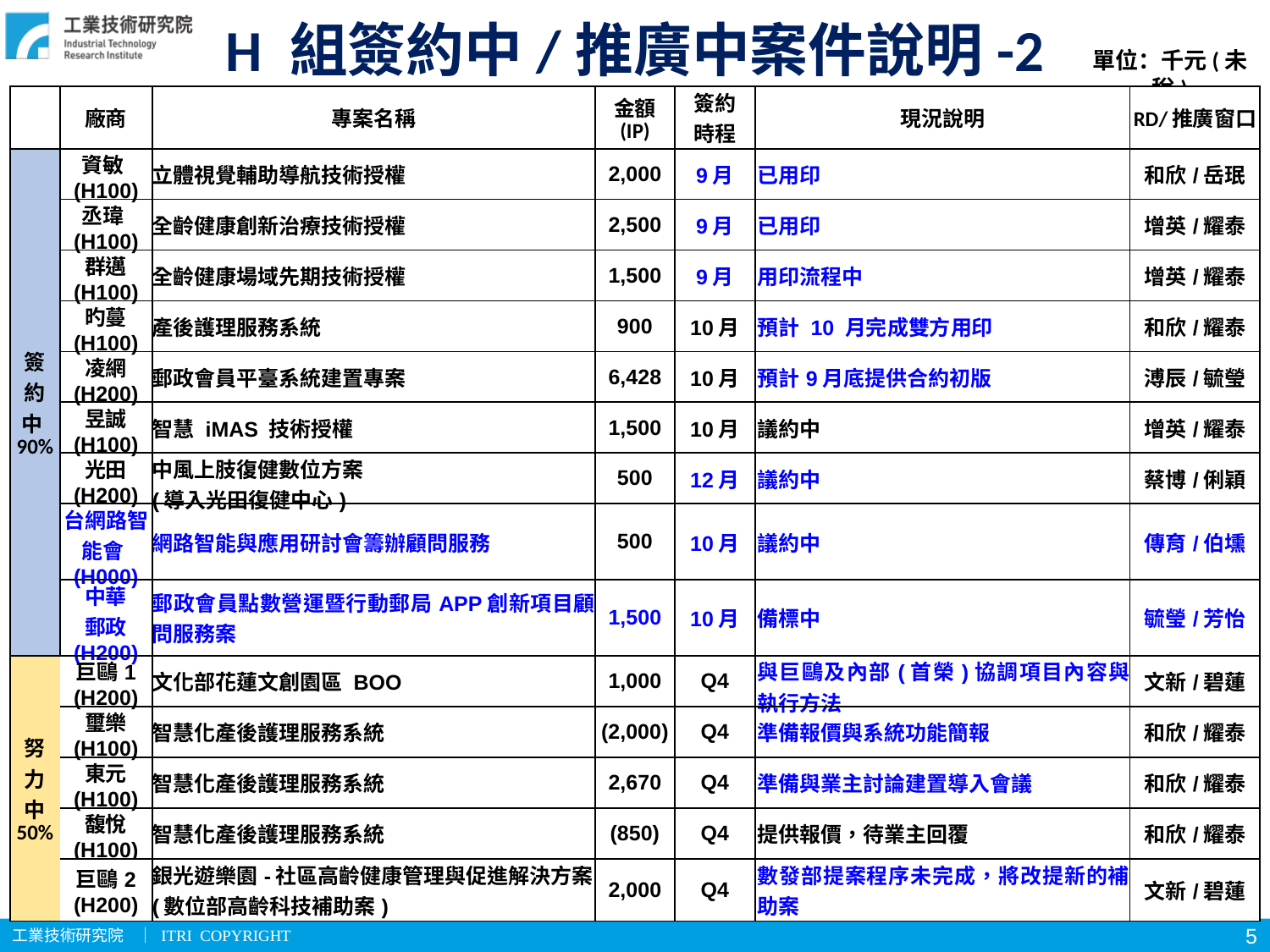

# H 組簽約中/推廣中案件說明-2
單位：千元(未稅)
|  | 廠商 | 專案名稱 | 金額 (IP) | 簽約 時程 | 現況說明 | RD/推廣窗口 |
| --- | --- | --- | --- | --- | --- | --- |
| 簽 約 中90% | 資敏(H100) | 立體視覺輔助導航技術授權 | 2,000 | 9月 | 已用印 | 和欣/岳珉 |
|  | 丞瑋(H100) | 全齡健康創新治療技術授權 | 2,500 | 9月 | 已用印 | 增英/耀泰 |
|  | 群邁 (H100) | 全齡健康場域先期技術授權 | 1,500 | 9月 | 用印流程中 | 增英/耀泰 |
|  | 旳蔓 (H100) | 產後護理服務系統 | 900 | 10月 | 預計 10 月完成雙方用印 | 和欣/耀泰 |
|  | 凌網 (H200) | 郵政會員平臺系統建置專案 | 6,428 | 10月 | 預計9月底提供合約初版 | 溥辰/毓瑩 |
|  | 昱誠 (H100) | 智慧 iMAS 技術授權 | 1,500 | 10月 | 議約中 | 增英/耀泰 |
|  | 光田 (H200) | 中風上肢復健數位方案 (導入光田復健中心) | 500 | 12月 | 議約中 | 蔡博/俐穎 |
|  | 台網路智能會(H000) | 網路智能與應用研討會籌辦顧問服務 | 500 | 10月 | 議約中 | 傳育/伯壎 |
|  | 中華 郵政 (H200) | 郵政會員點數營運暨行動郵局APP創新項目顧問服務案 | 1,500 | 10月 | 備標中 | 毓瑩/芳怡 |
| 努 力 中 50% | 巨鷗1 (H200) | 文化部花蓮文創園區 BOO | 1,000 | Q4 | 與巨鷗及內部(首榮)協調項目內容與執行方法 | 文新/碧蓮 |
| 努 力 中 50% | 璽樂 (H100) | 智慧化產後護理服務系統 | (2,000) | Q4 | 準備報價與系統功能簡報 | 和欣/耀泰 |
|  | 東元 (H100) | 智慧化產後護理服務系統 | 2,670 | Q4 | 準備與業主討論建置導入會議 | 和欣/耀泰 |
|  | 馥悅 (H100) | 智慧化產後護理服務系統 | (850) | Q4 | 提供報價，待業主回覆 | 和欣/耀泰 |
|  | 巨鷗2 (H200) | 銀光遊樂園-社區高齡健康管理與促進解決方案 (數位部高齡科技補助案) | 2,000 | Q4 | 數發部提案程序未完成，將改提新的補助案 | 文新/碧蓮 |